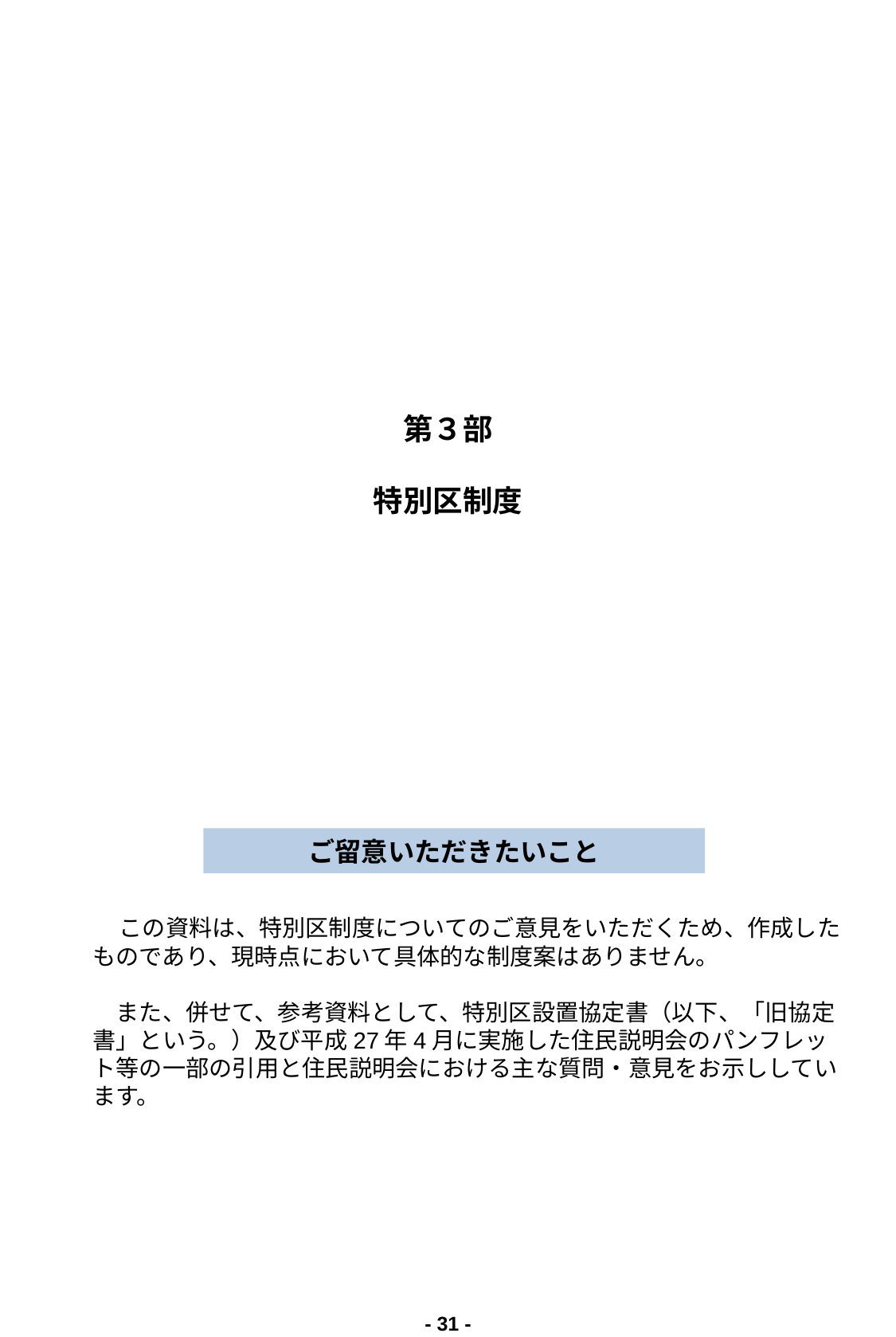

第３部

特別区制度

ご留意いただきたいこと

　この資料は、特別区制度についてのご意見をいただくため、作成したものであり、現時点において具体的な制度案はありません。

　また、併せて、参考資料として、特別区設置協定書（以下、「旧協定書」という。）及び平成27年4月に実施した住民説明会のパンフレット等の一部の引用と住民説明会における主な質問・意見をお示ししています。
- 31 -